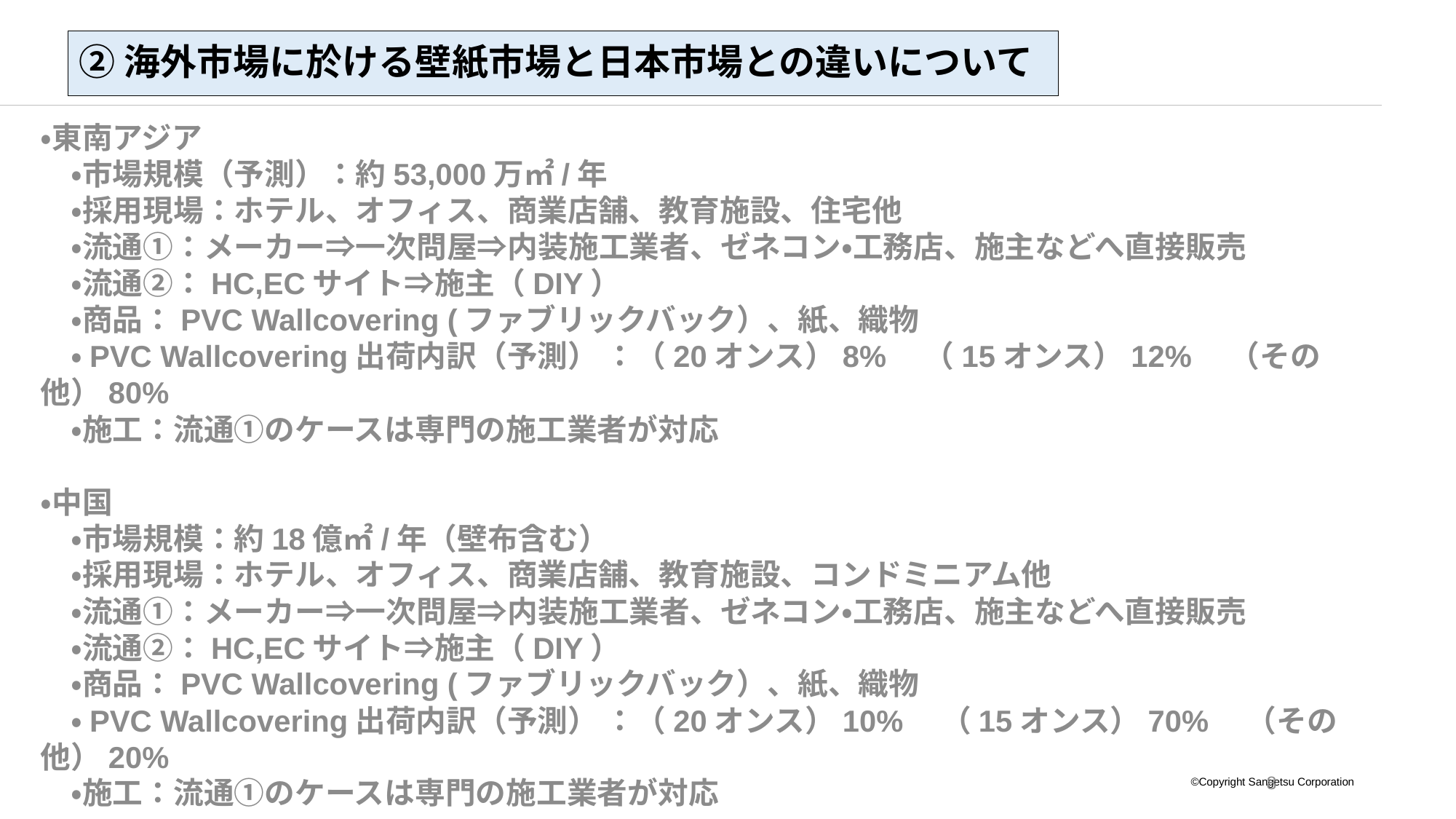

# ②海外市場に於ける壁紙市場と日本市場との違いについて
・東南アジア
　・市場規模（予測）：約53,000万㎡/年
　・採用現場：ホテル、オフィス、商業店舗、教育施設、住宅他
　・流通①：メーカー⇒一次問屋⇒内装施工業者、ゼネコン・工務店、施主などへ直接販売
　・流通②：HC,ECサイト⇒施主（DIY）
　・商品：PVC Wallcovering (ファブリックバック）、紙、織物
　・PVC Wallcovering出荷内訳（予測） ：（20オンス）8%　（15オンス）12%　（その他）80%
　・施工：流通①のケースは専門の施工業者が対応

・中国
　・市場規模：約18億㎡/年（壁布含む）
　・採用現場：ホテル、オフィス、商業店舗、教育施設、コンドミニアム他
　・流通①：メーカー⇒一次問屋⇒内装施工業者、ゼネコン・工務店、施主などへ直接販売
　・流通②：HC,ECサイト⇒施主（DIY）
　・商品：PVC Wallcovering (ファブリックバック）、紙、織物
　・PVC Wallcovering出荷内訳（予測） ：（20オンス）10%　（15オンス）70%　（その他）20%
　・施工：流通①のケースは専門の施工業者が対応
8